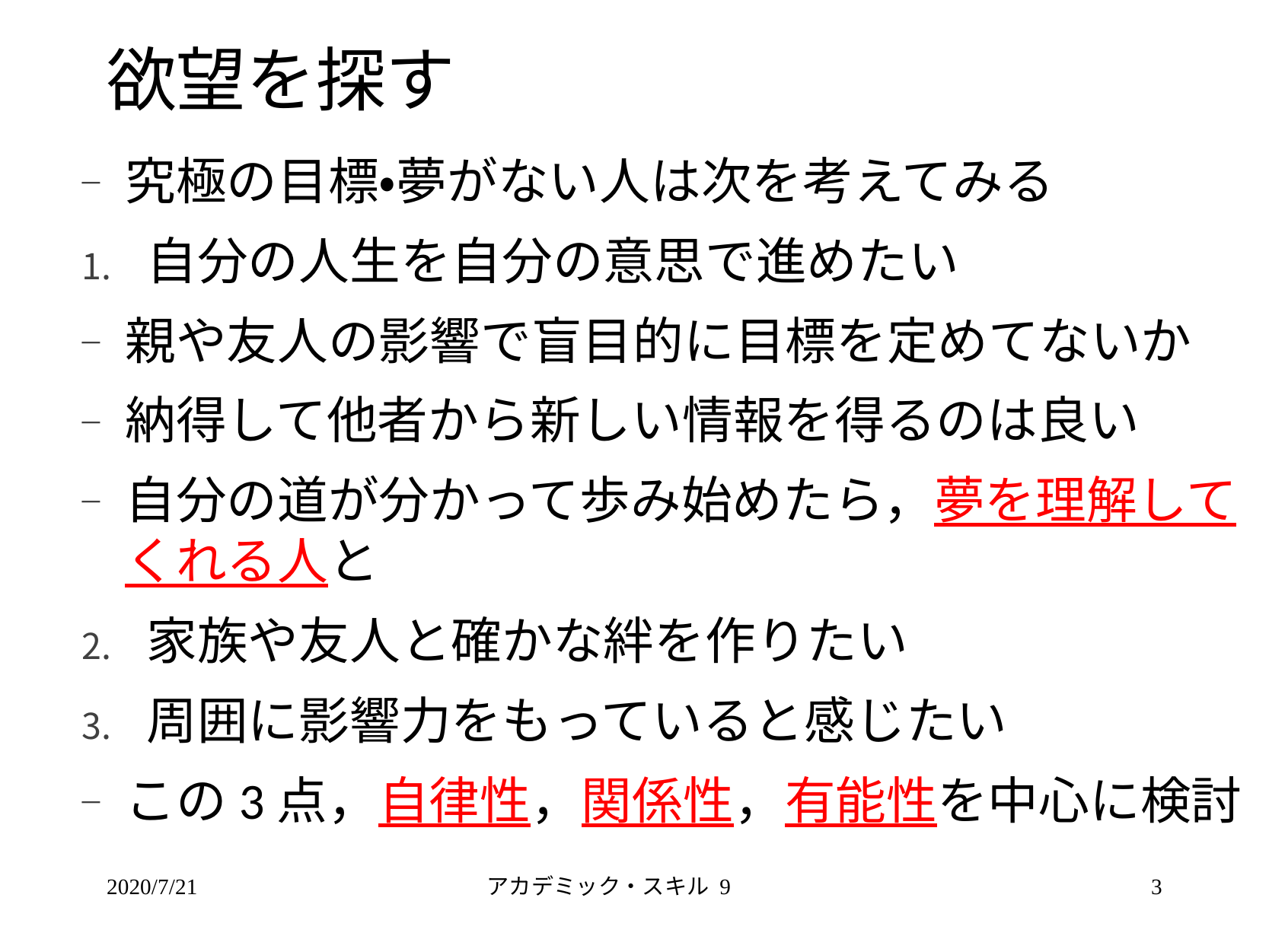

# 欲望を探す
究極の目標・夢がない人は次を考えてみる
自分の人生を自分の意思で進めたい
親や友人の影響で盲目的に目標を定めてないか
納得して他者から新しい情報を得るのは良い
自分の道が分かって歩み始めたら，夢を理解してくれる人と
家族や友人と確かな絆を作りたい
周囲に影響力をもっていると感じたい
この3点，自律性，関係性，有能性を中心に検討

2020/7/21
アカデミック・スキル 9
3